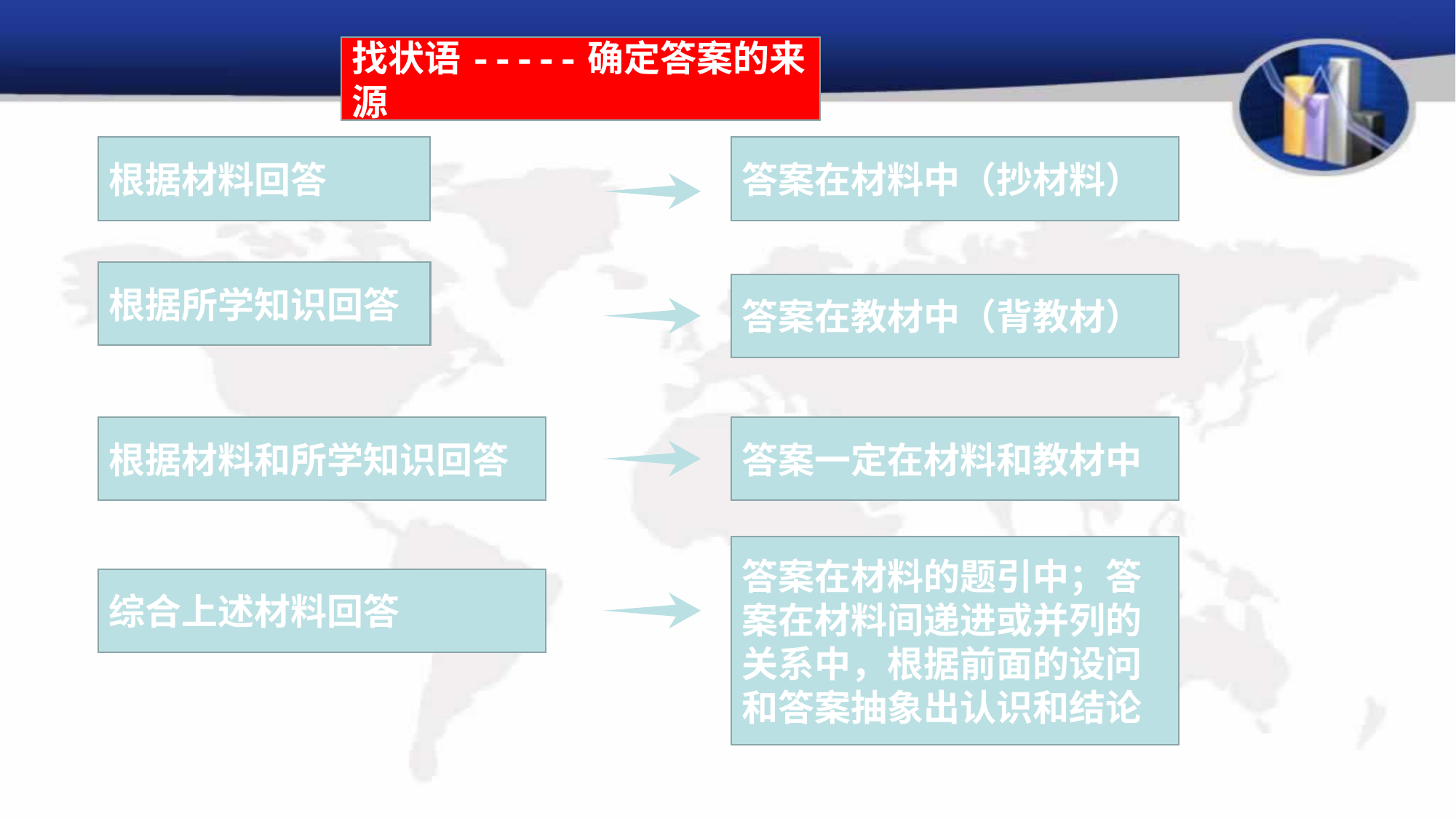

找状语-----确定答案的来源

根据材料回答
答案在材料中（抄材料）

根据所学知识回答
答案在教材中（背教材）

根据材料和所学知识回答
答案一定在材料和教材中

答案在材料的题引中；答案在材料间递进或并列的关系中，根据前面的设问和答案抽象出认识和结论
综合上述材料回答